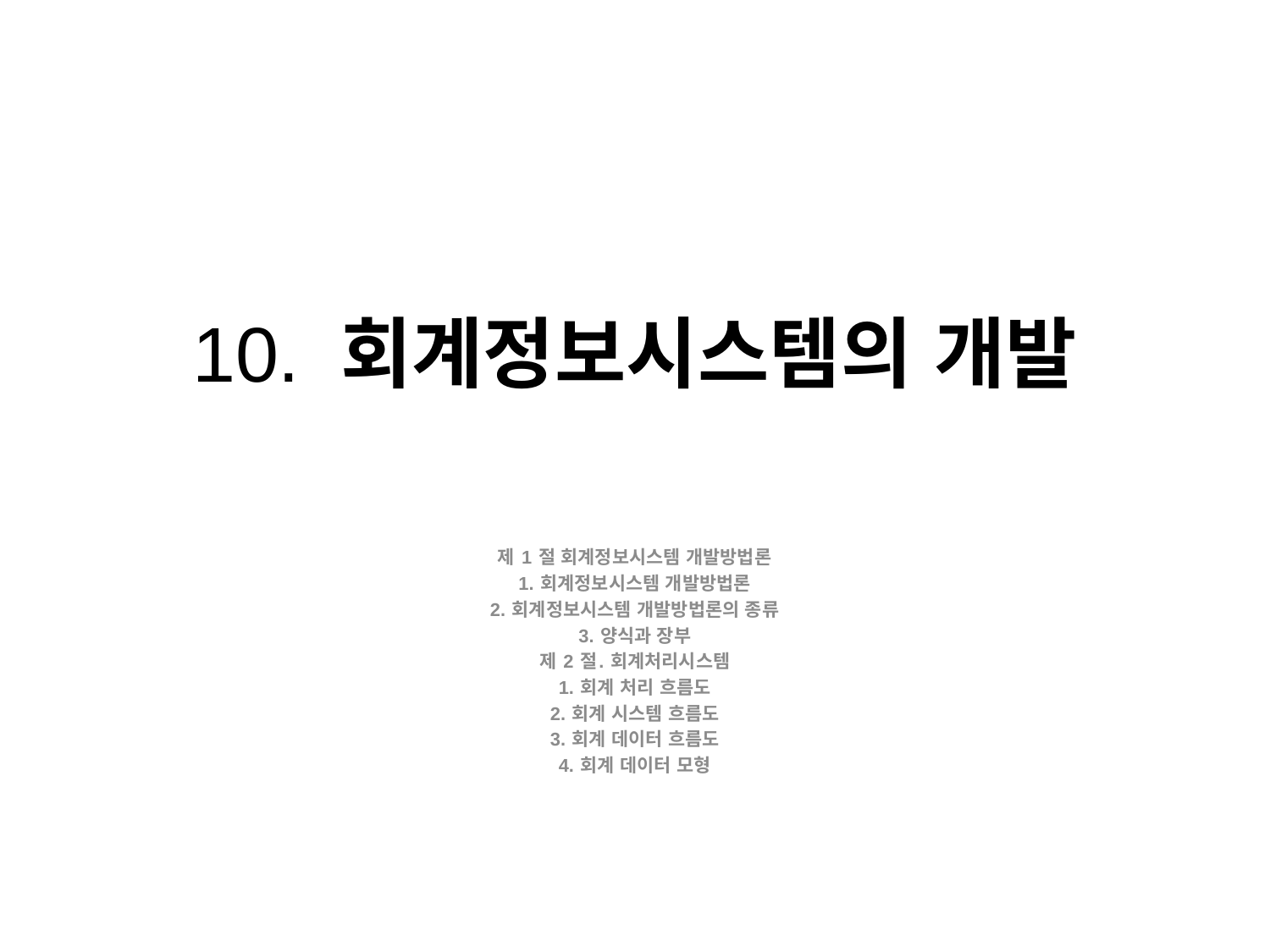

# 10. 회계정보시스템의 개발
제 1 절 회계정보시스템 개발방법론
1. 회계정보시스템 개발방법론
2. 회계정보시스템 개발방법론의 종류
3. 양식과 장부
제 2 절. 회계처리시스템
1. 회계 처리 흐름도
2. 회계 시스템 흐름도
3. 회계 데이터 흐름도
4. 회계 데이터 모형